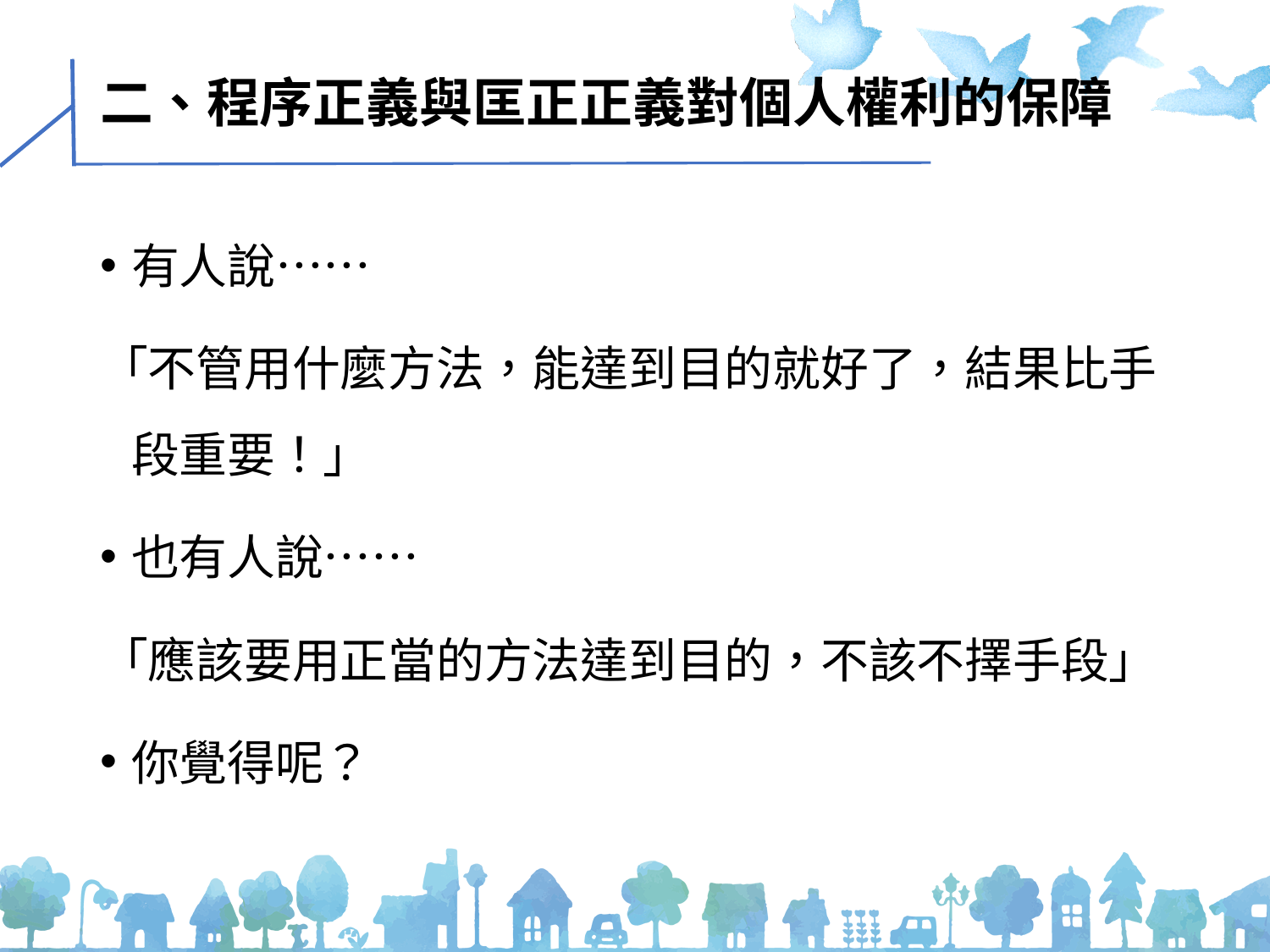

# 二、程序正義與匡正正義對個人權利的保障
有人說……
「不管用什麼方法，能達到目的就好了，結果比手段重要！」
也有人說……
「應該要用正當的方法達到目的，不該不擇手段」
你覺得呢？